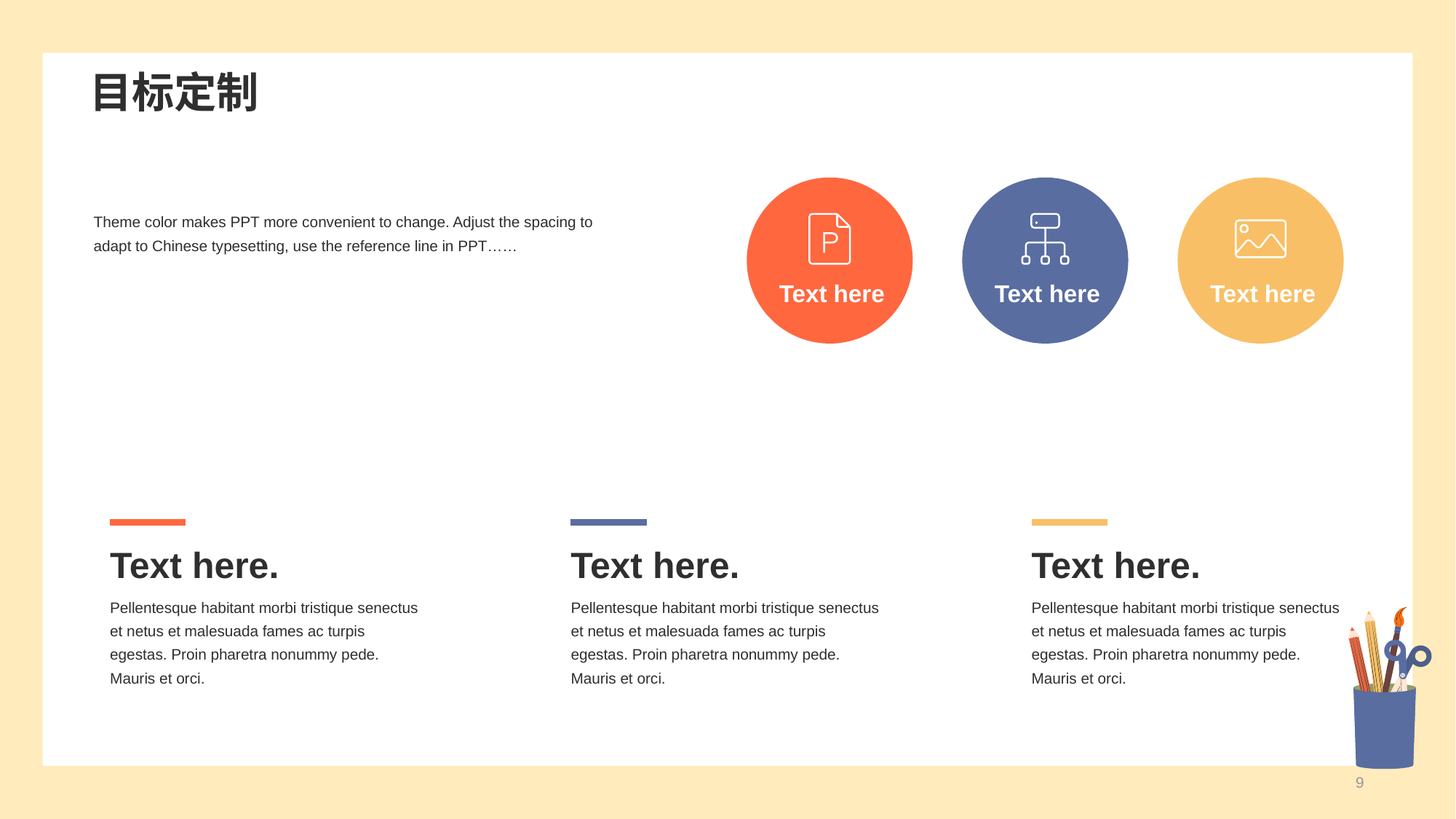

# 目标定制

Text here
Text here
Text here
Theme color makes PPT more convenient to change. Adjust the spacing to adapt to Chinese typesetting, use the reference line in PPT……
Text here.
Pellentesque habitant morbi tristique senectus et netus et malesuada fames ac turpis egestas. Proin pharetra nonummy pede. Mauris et orci.
Text here.
Pellentesque habitant morbi tristique senectus et netus et malesuada fames ac turpis egestas. Proin pharetra nonummy pede. Mauris et orci.
Text here.
Pellentesque habitant morbi tristique senectus et netus et malesuada fames ac turpis egestas. Proin pharetra nonummy pede. Mauris et orci.
9